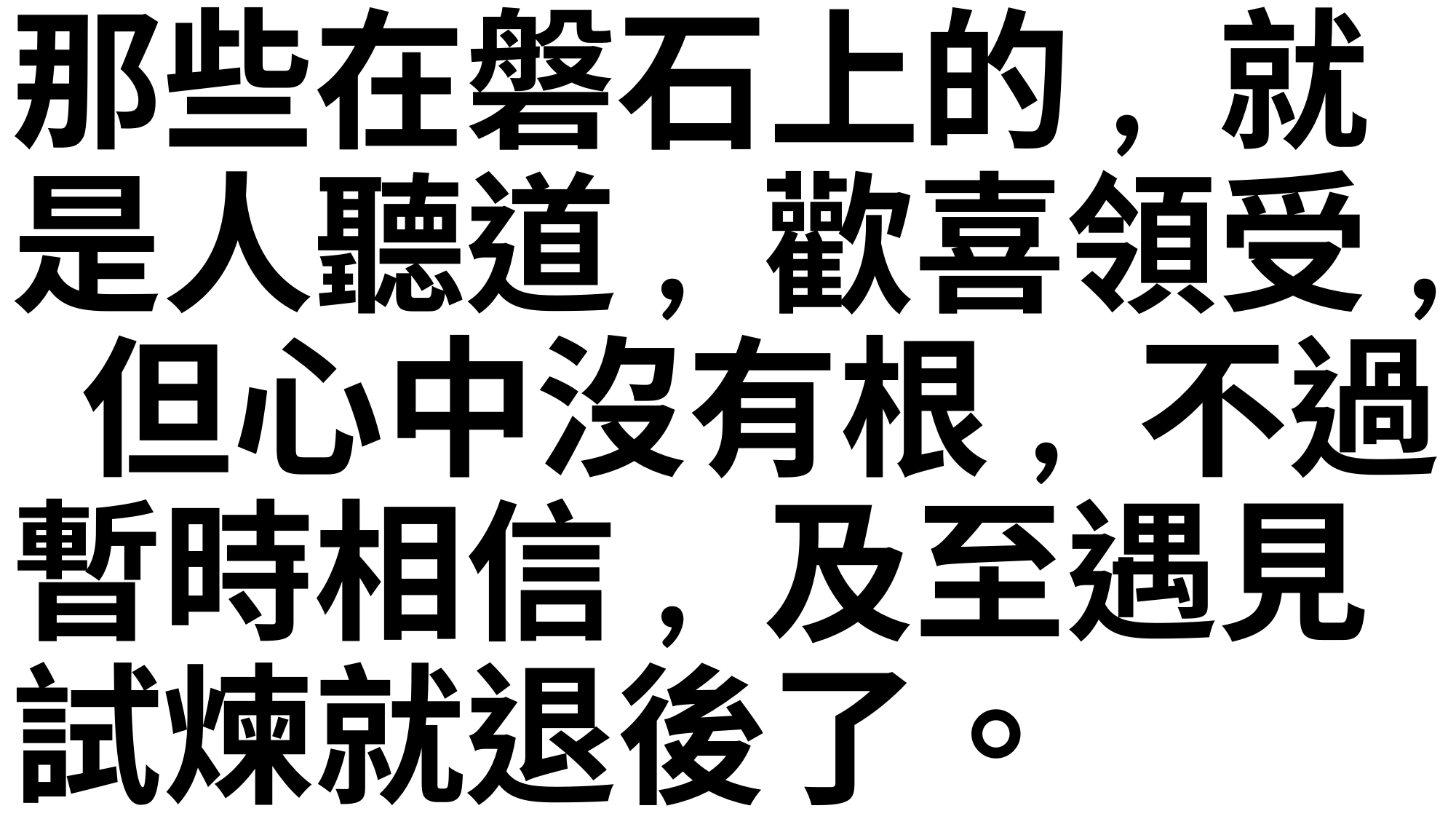

那些在磐石上的, 就是人聽道, 歡喜領受, 但心中沒有根, 不過暫時相信, 及至遇見試煉就退後了。